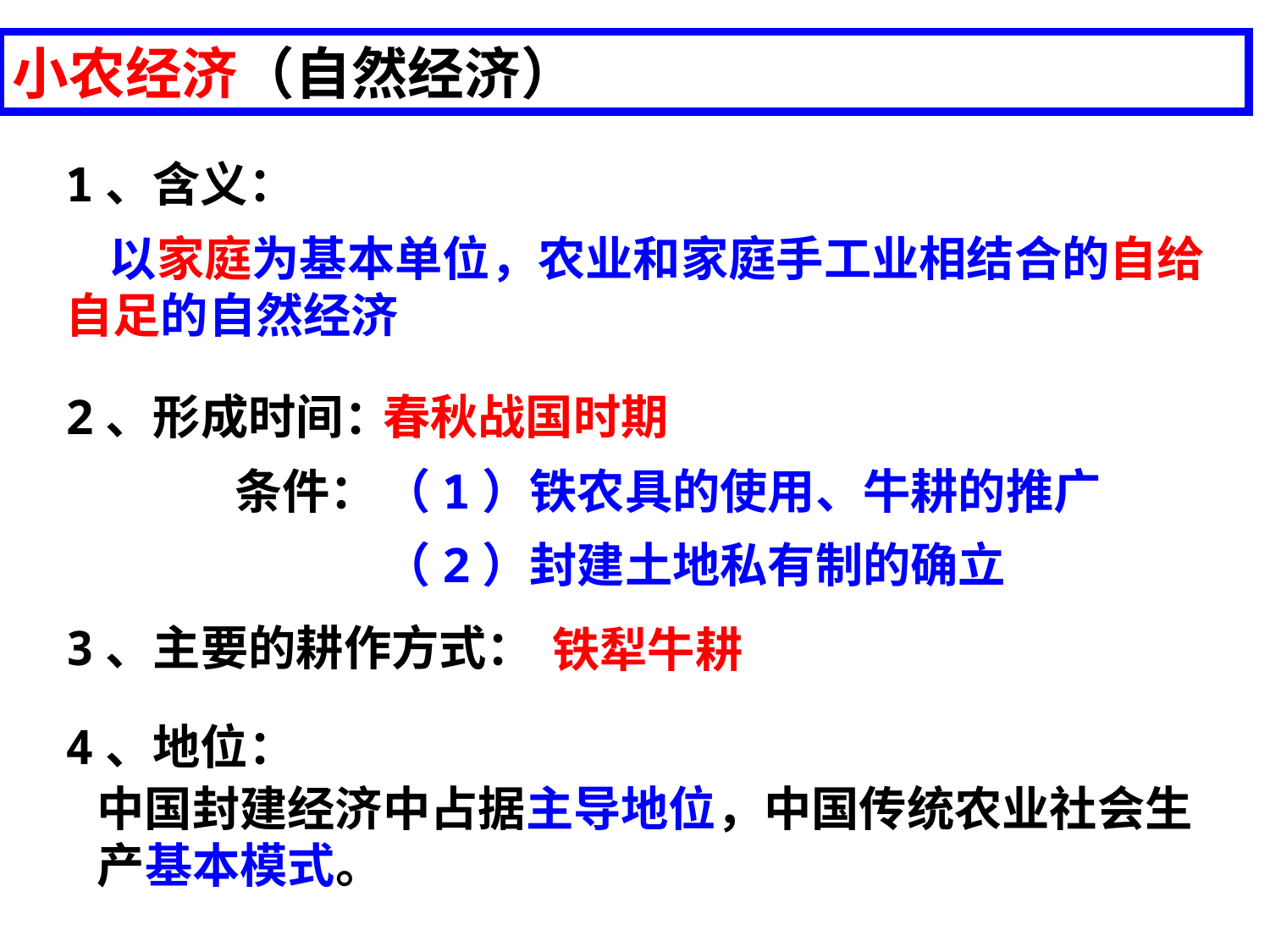

小农经济（自然经济）
1、含义：
   以家庭为基本单位，农业和家庭手工业相结合的自给自足的自然经济
2、形成时间：
春秋战国时期
条件：
（1）铁农具的使用、牛耕的推广
（2）封建土地私有制的确立
3、主要的耕作方式：
铁犁牛耕
4、地位：
中国封建经济中占据主导地位，中国传统农业社会生产基本模式。